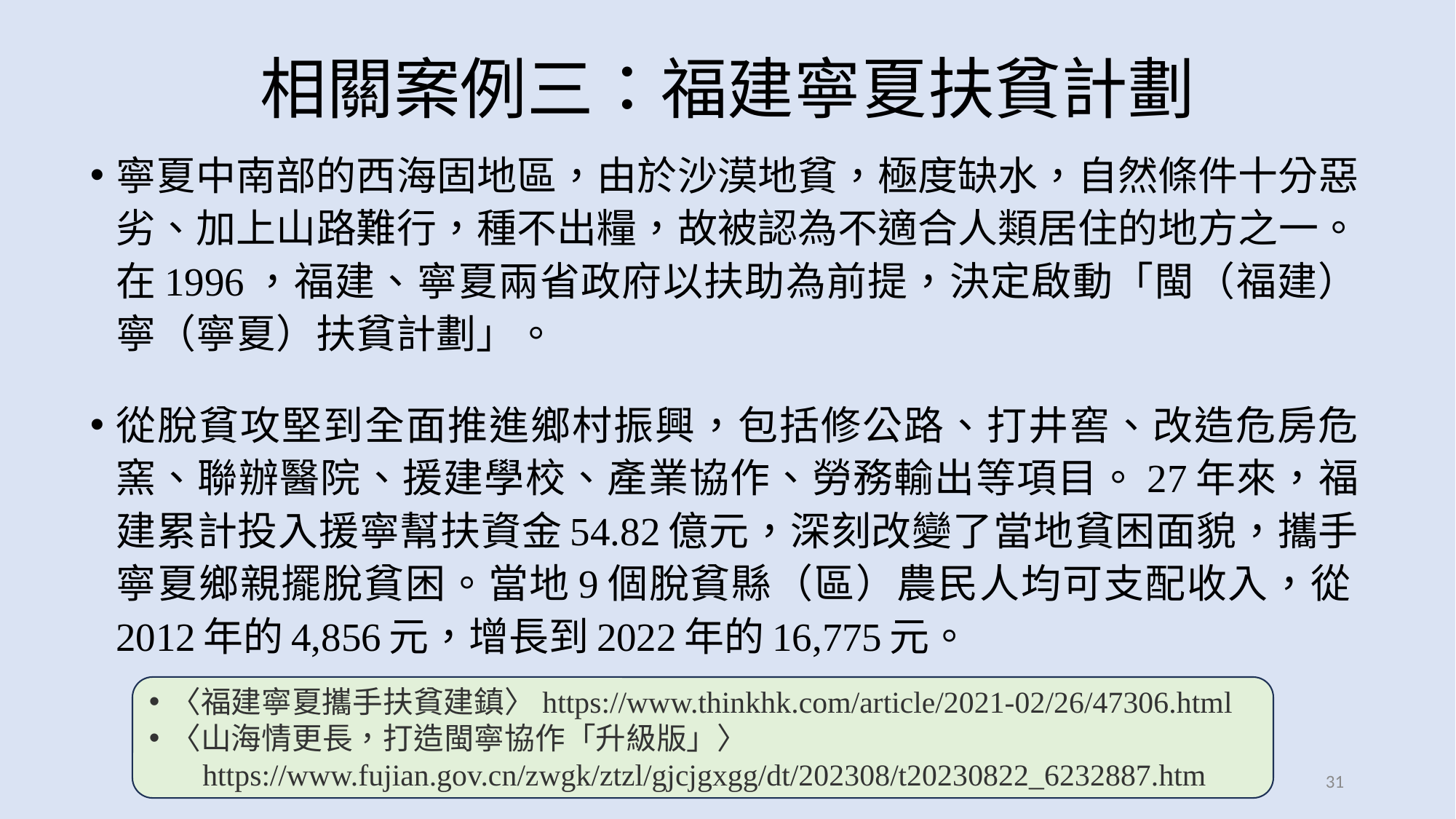

# 相關案例三：福建寧夏扶貧計劃
寧夏中南部的西海固地區，由於沙漠地貧，極度缺水，自然條件十分惡劣、加上山路難行，種不出糧，故被認為不適合人類居住的地方之一。在1996，福建、寧夏兩省政府以扶助為前提，決定啟動「閩（福建）寧（寧夏）扶貧計劃」。

從脫貧攻堅到全面推進鄉村振興，包括修公路、打井窖、改造危房危窯、聯辦醫院、援建學校、產業協作、勞務輸出等項目。27年來，福建累計投入援寧幫扶資金54.82億元，深刻改變了當地貧困面貌，攜手寧夏鄉親擺脫貧困。當地9個脫貧縣（區）農民人均可支配收入，從2012年的4,856元，增長到2022年的16,775元。

〈福建寧夏攜手扶貧建鎮〉https://www.thinkhk.com/article/2021-02/26/47306.html
〈山海情更長，打造閩寧協作「升級版」〉
       https://www.fujian.gov.cn/zwgk/ztzl/gjcjgxgg/dt/202308/t20230822_6232887.htm
31